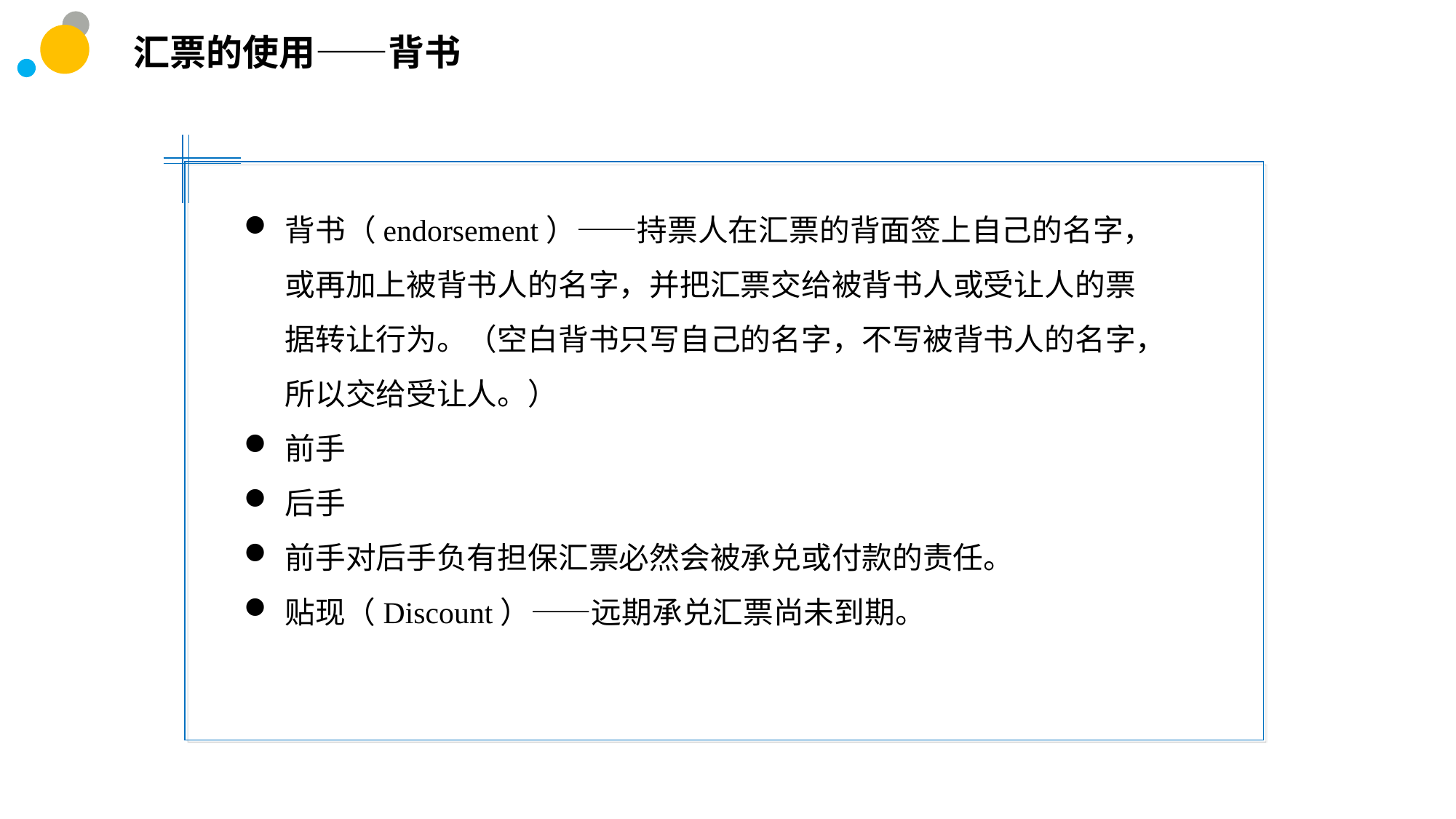

汇票的使用——背书

背书（endorsement）——持票人在汇票的背面签上自己的名字，或再加上被背书人的名字，并把汇票交给被背书人或受让人的票据转让行为。（空白背书只写自己的名字，不写被背书人的名字，所以交给受让人。）
前手
后手
前手对后手负有担保汇票必然会被承兑或付款的责任。
贴现（Discount）——远期承兑汇票尚未到期。